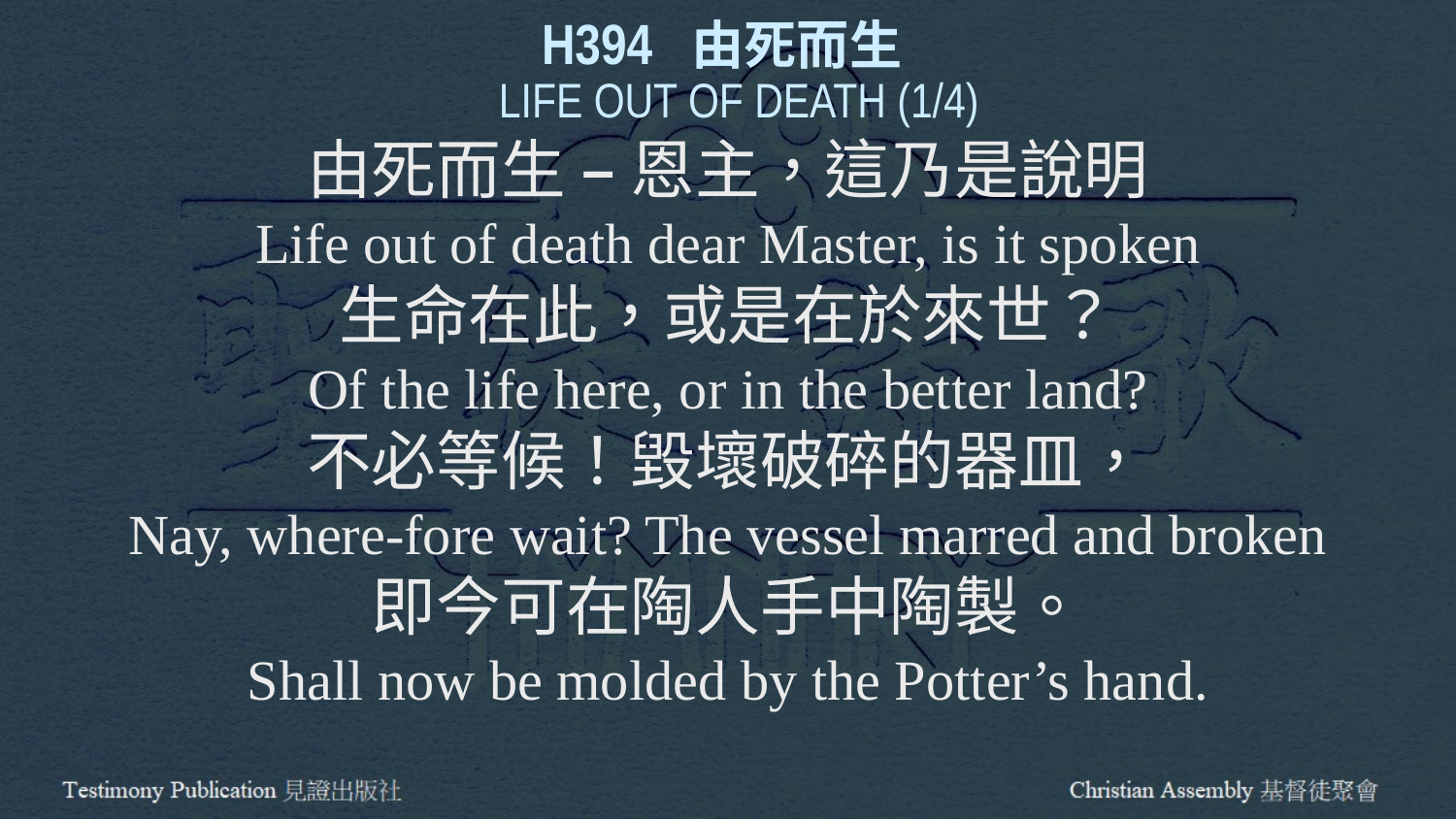

H394  由死而生
 LIFE OUT OF DEATH (1/4)
由死而生 – 恩主，這乃是說明
Life out of death dear Master, is it spoken
生命在此，或是在於來世？
Of the life here, or in the better land?
不必等候！毀壞破碎的器皿，
Nay, where-fore wait? The vessel marred and broken
即今可在陶人手中陶製。
Shall now be molded by the Potter’s hand.